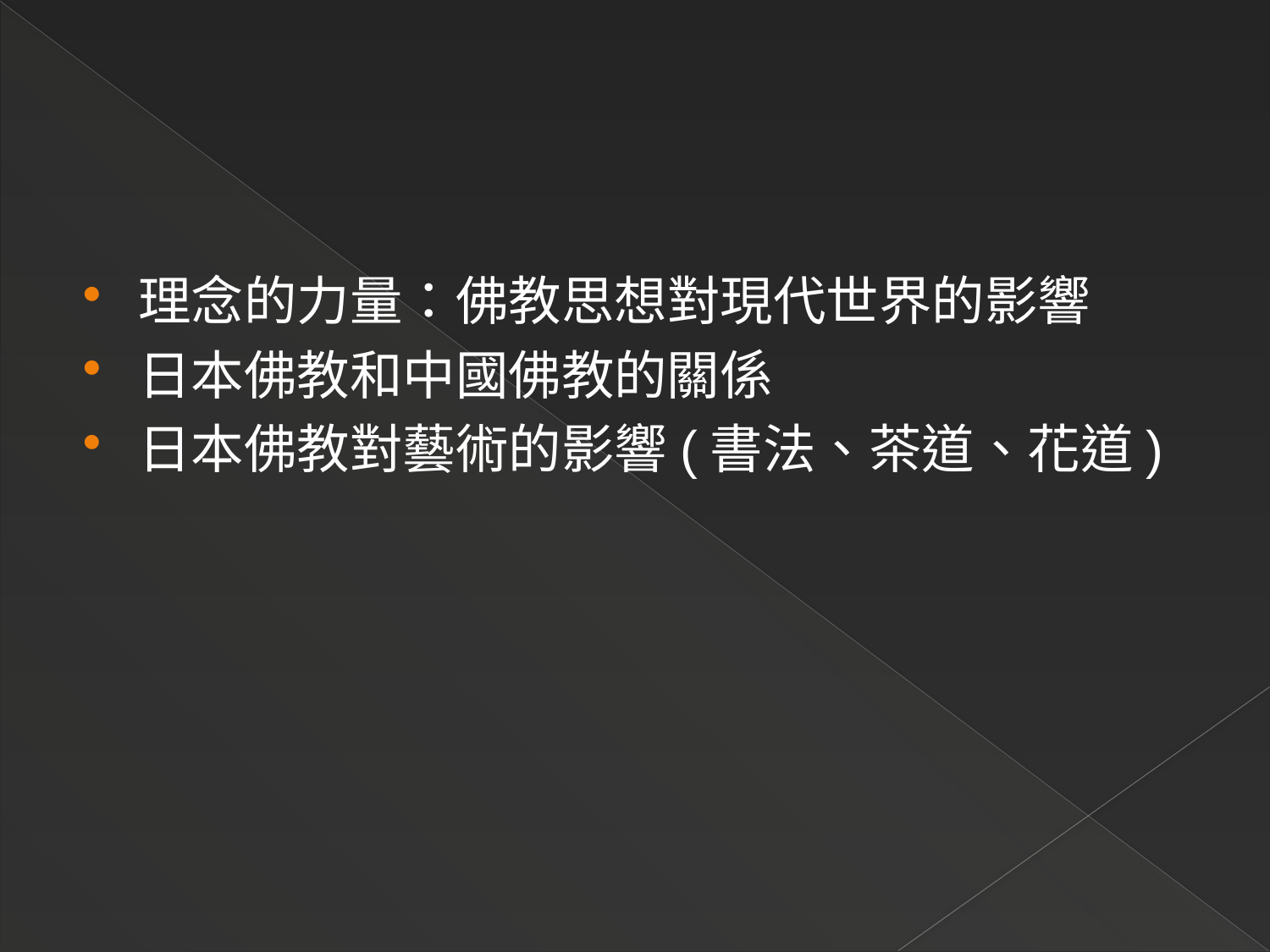

#
理念的力量：佛教思想對現代世界的影響
日本佛教和中國佛教的關係
日本佛教對藝術的影響(書法、茶道、花道)